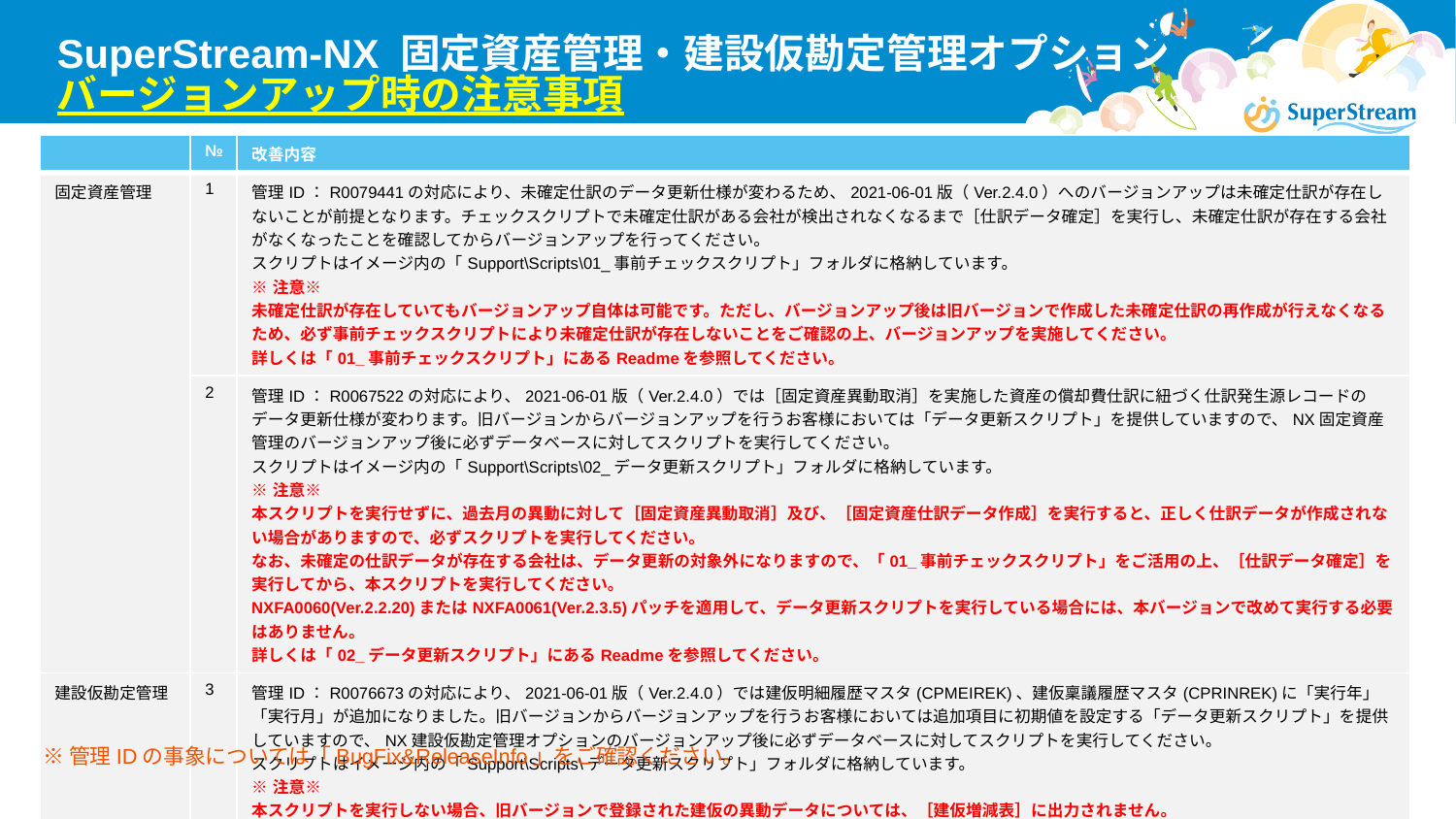

# SuperStream-NX 固定資産管理・建設仮勘定管理オプション バージョンアップ時の注意事項
|  | № | 改善内容 |
| --- | --- | --- |
| 固定資産管理 | 1 | 管理ID：R0079441の対応により、未確定仕訳のデータ更新仕様が変わるため、2021-06-01版（Ver.2.4.0）へのバージョンアップは未確定仕訳が存在しないことが前提となります。チェックスクリプトで未確定仕訳がある会社が検出されなくなるまで［仕訳データ確定］を実行し、未確定仕訳が存在する会社がなくなったことを確認してからバージョンアップを行ってください。 スクリプトはイメージ内の「Support\Scripts\01\_事前チェックスクリプト」フォルダに格納しています。 ※注意※ 未確定仕訳が存在していてもバージョンアップ自体は可能です。ただし、バージョンアップ後は旧バージョンで作成した未確定仕訳の再作成が行えなくなるため、必ず事前チェックスクリプトにより未確定仕訳が存在しないことをご確認の上、バージョンアップを実施してください。 詳しくは「01\_事前チェックスクリプト」にあるReadmeを参照してください。 |
|  | 2 | 管理ID：R0067522の対応により、2021-06-01版（Ver.2.4.0）では［固定資産異動取消］を実施した資産の償却費仕訳に紐づく仕訳発生源レコードのデータ更新仕様が変わります。旧バージョンからバージョンアップを行うお客様においては「データ更新スクリプト」を提供していますので、NX固定資産管理のバージョンアップ後に必ずデータベースに対してスクリプトを実行してください。 スクリプトはイメージ内の「Support\Scripts\02\_データ更新スクリプト」フォルダに格納しています。 ※注意※ 本スクリプトを実行せずに、過去月の異動に対して［固定資産異動取消］及び、［固定資産仕訳データ作成］を実行すると、正しく仕訳データが作成されない場合がありますので、必ずスクリプトを実行してください。 なお、未確定の仕訳データが存在する会社は、データ更新の対象外になりますので、「01\_事前チェックスクリプト」をご活用の上、［仕訳データ確定］を実行してから、本スクリプトを実行してください。 NXFA0060(Ver.2.2.20)またはNXFA0061(Ver.2.3.5)パッチを適用して、データ更新スクリプトを実行している場合には、本バージョンで改めて実行する必要はありません。 詳しくは「02\_データ更新スクリプト」にあるReadmeを参照してください。 |
| 建設仮勘定管理 | 3 | 管理ID：R0076673の対応により、2021-06-01版（Ver.2.4.0）では建仮明細履歴マスタ(CPMEIREK)、建仮稟議履歴マスタ(CPRINREK)に「実行年」「実行月」が追加になりました。旧バージョンからバージョンアップを行うお客様においては追加項目に初期値を設定する「データ更新スクリプト」を提供していますので、NX建設仮勘定管理オプションのバージョンアップ後に必ずデータベースに対してスクリプトを実行してください。 スクリプトはイメージ内の「Support\Scripts\データ更新スクリプト」フォルダに格納しています。 ※注意※ 本スクリプトを実行しない場合、旧バージョンで登録された建仮の異動データについては、［建仮増減表］に出力されません。 詳しくは「データ更新スクリプト」にあるReadmeを参照してください。 |
※管理IDの事象については「BugFix&ReleaseInfo」をご確認ください。
©SuperStream Inc. All rights reserved.
185